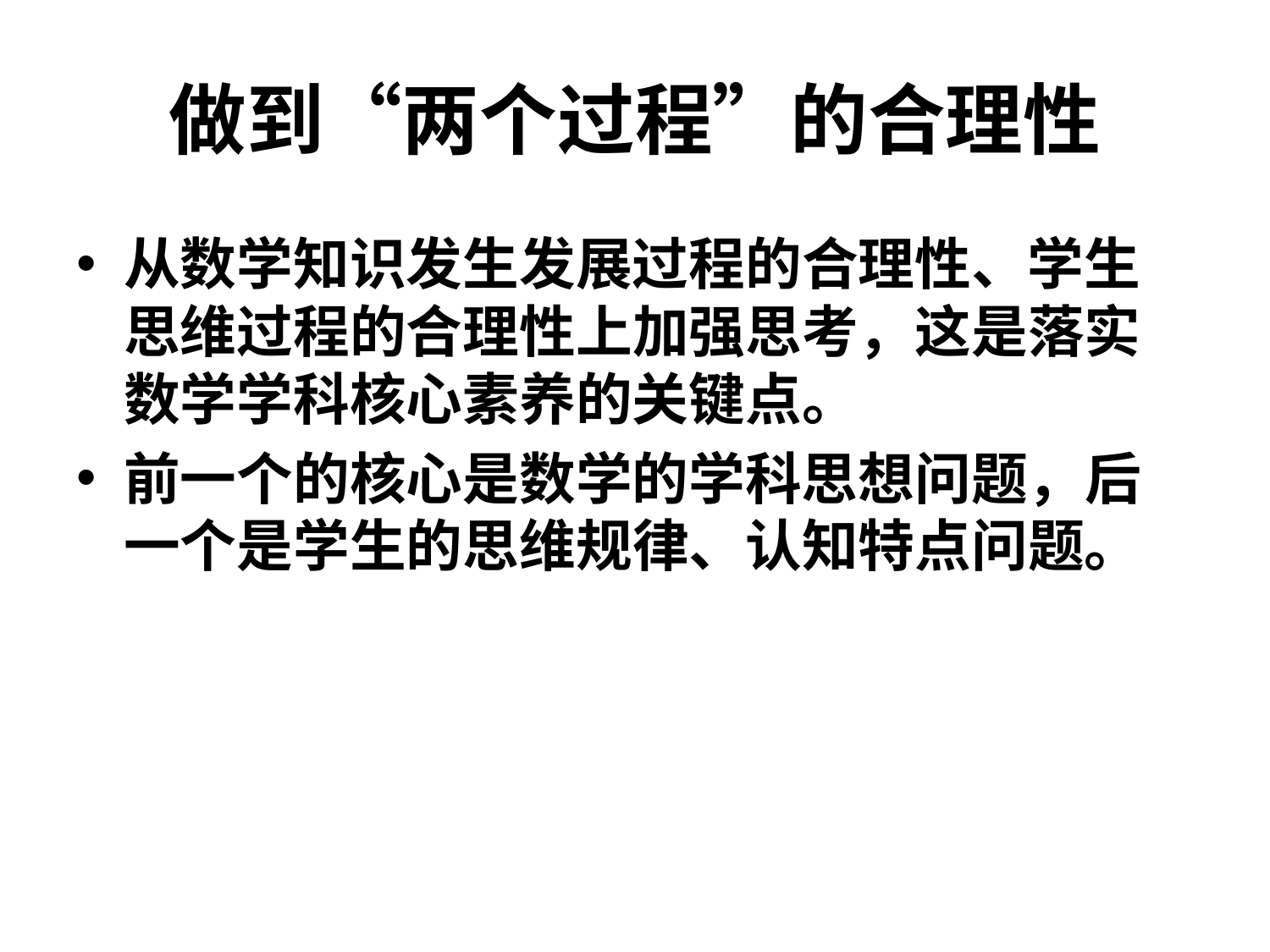

# 做到“两个过程”的合理性
从数学知识发生发展过程的合理性、学生思维过程的合理性上加强思考，这是落实数学学科核心素养的关键点。
前一个的核心是数学的学科思想问题，后一个是学生的思维规律、认知特点问题。